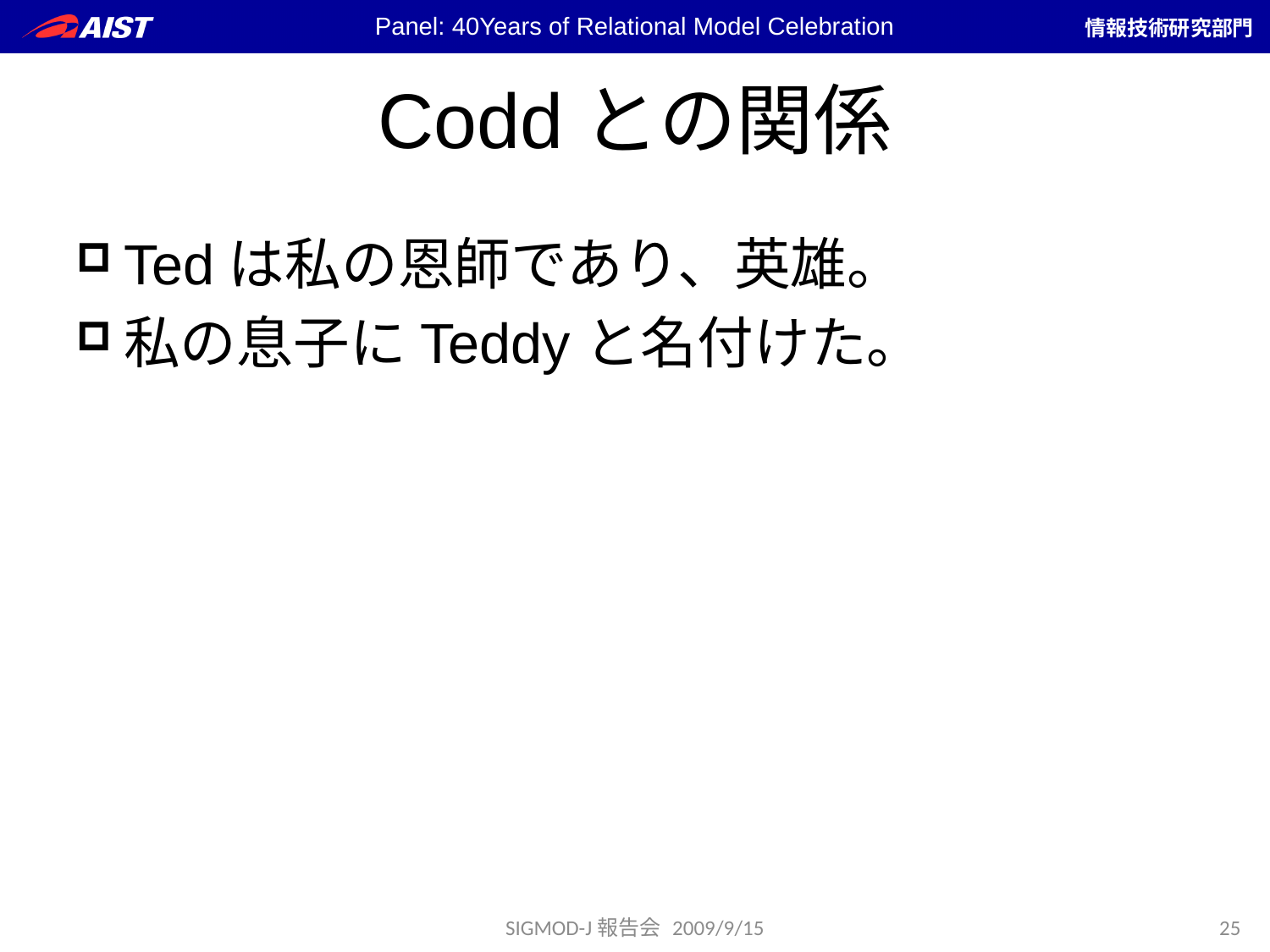

Panel: 40Years of Relational Model Celebration
# Coddとの関係
Tedは私の恩師であり、英雄。
私の息子にTeddyと名付けた。
SIGMOD-J報告会 2009/9/15
25